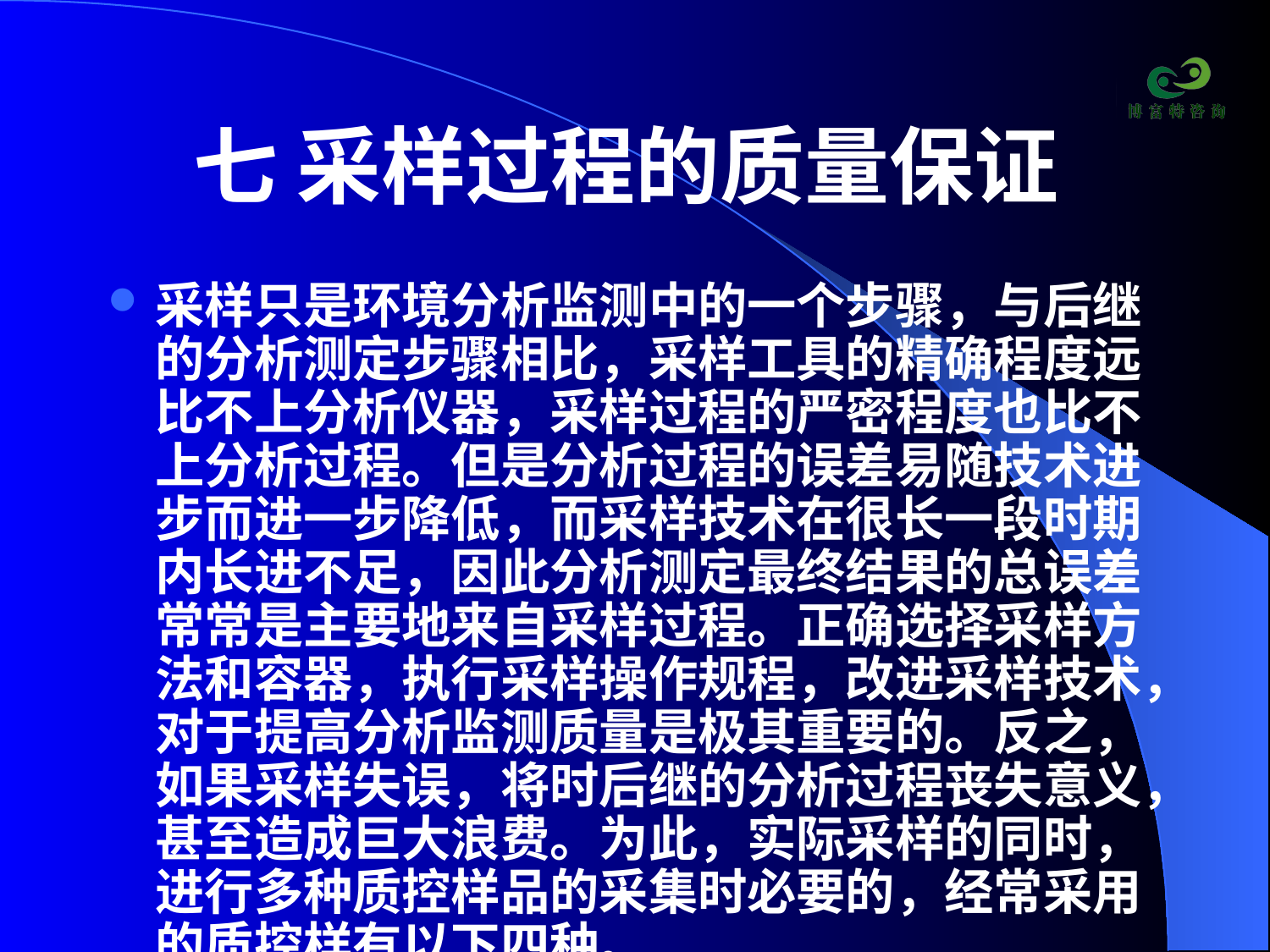

# 七 采样过程的质量保证
采样只是环境分析监测中的一个步骤，与后继的分析测定步骤相比，采样工具的精确程度远比不上分析仪器，采样过程的严密程度也比不上分析过程。但是分析过程的误差易随技术进步而进一步降低，而采样技术在很长一段时期内长进不足，因此分析测定最终结果的总误差常常是主要地来自采样过程。正确选择采样方法和容器，执行采样操作规程，改进采样技术，对于提高分析监测质量是极其重要的。反之，如果采样失误，将时后继的分析过程丧失意义，甚至造成巨大浪费。为此，实际采样的同时，进行多种质控样品的采集时必要的，经常采用的质控样有以下四种。